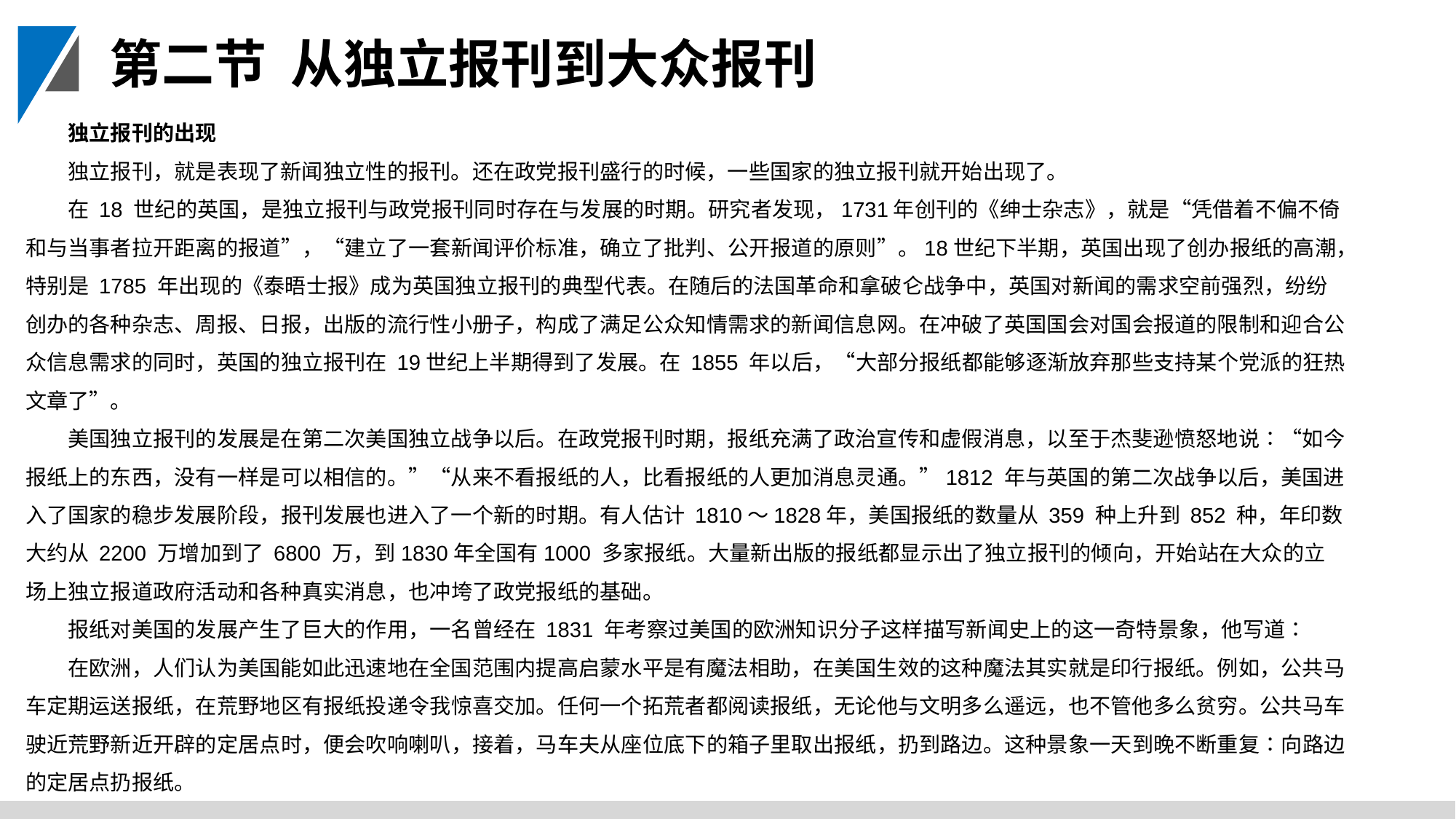

第二节  从独立报刊到大众报刊
独立报刊的出现
独立报刊，就是表现了新闻独立性的报刊。还在政党报刊盛行的时候，一些国家的独立报刊就开始出现了。
在 18 世纪的英国，是独立报刊与政党报刊同时存在与发展的时期。研究者发现，1731年创刊的《绅士杂志》，就是“凭借着不偏不倚和与当事者拉开距离的报道”，“建立了一套新闻评价标准，确立了批判、公开报道的原则”。18世纪下半期，英国出现了创办报纸的高潮，特别是 1785 年出现的《泰晤士报》成为英国独立报刊的典型代表。在随后的法国革命和拿破仑战争中，英国对新闻的需求空前强烈，纷纷创办的各种杂志、周报、日报，出版的流行性小册子，构成了满足公众知情需求的新闻信息网。在冲破了英国国会对国会报道的限制和迎合公众信息需求的同时，英国的独立报刊在 19世纪上半期得到了发展。在 1855 年以后，“大部分报纸都能够逐渐放弃那些支持某个党派的狂热文章了”。
美国独立报刊的发展是在第二次美国独立战争以后。在政党报刊时期，报纸充满了政治宣传和虚假消息，以至于杰斐逊愤怒地说∶“如今报纸上的东西，没有一样是可以相信的。”“从来不看报纸的人，比看报纸的人更加消息灵通。”1812 年与英国的第二次战争以后，美国进入了国家的稳步发展阶段，报刊发展也进入了一个新的时期。有人估计 1810～1828年，美国报纸的数量从 359 种上升到 852 种，年印数大约从 2200 万增加到了 6800 万，到1830年全国有1000 多家报纸。大量新出版的报纸都显示出了独立报刊的倾向，开始站在大众的立场上独立报道政府活动和各种真实消息，也冲垮了政党报纸的基础。
报纸对美国的发展产生了巨大的作用，一名曾经在 1831 年考察过美国的欧洲知识分子这样描写新闻史上的这一奇特景象，他写道∶
在欧洲，人们认为美国能如此迅速地在全国范围内提高启蒙水平是有魔法相助，在美国生效的这种魔法其实就是印行报纸。例如，公共马车定期运送报纸，在荒野地区有报纸投递令我惊喜交加。任何一个拓荒者都阅读报纸，无论他与文明多么遥远，也不管他多么贫穷。公共马车驶近荒野新近开辟的定居点时，便会吹响喇叭，接着，马车夫从座位底下的箱子里取出报纸，扔到路边。这种景象一天到晚不断重复∶向路边的定居点扔报纸。